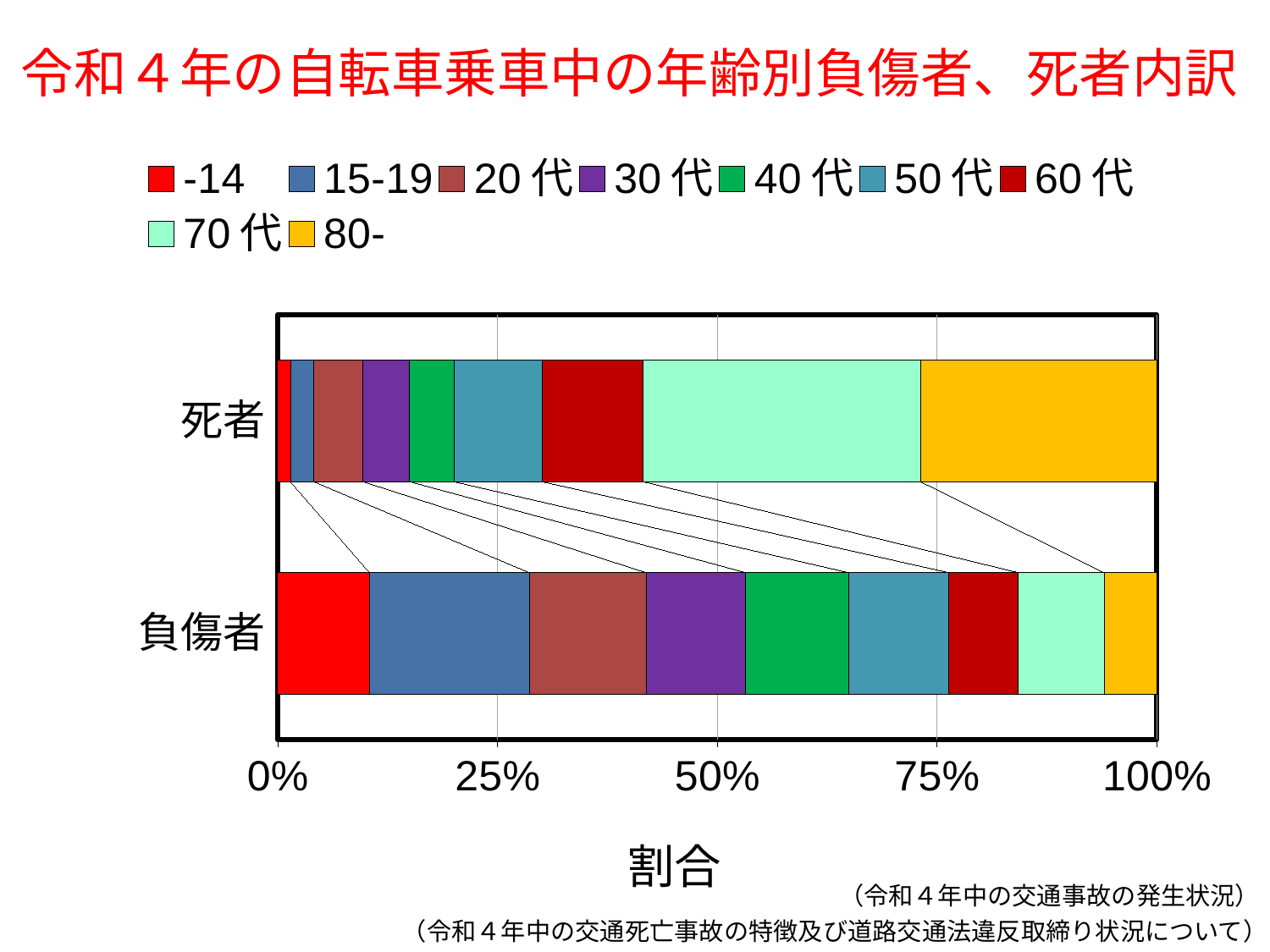

# 令和４年の自転車乗車中の年齢別負傷者、死者内訳

### Chart

| Category | -14 | 15-19 | 20代 | 30代 | 40代 | 50代 | 60代 | 70代 | 80- |
|---|---|---|---|---|---|---|---|---|---|
| 負傷者 | 7112.0 | 12312.0 | 9022.0 | 7683.0 | 7913.0 | 7749.0 | 5366.0 | 6608.0 | 4036.0 |
| 死者 | 5.0 | 9.0 | 19.0 | 18.0 | 17.0 | 34.0 | 39.0 | 107.0 | 91.0 |
（令和４年中の交通事故の発生状況）
（令和４年中の交通死亡事故の特徴及び道路交通法違反取締り状況について）